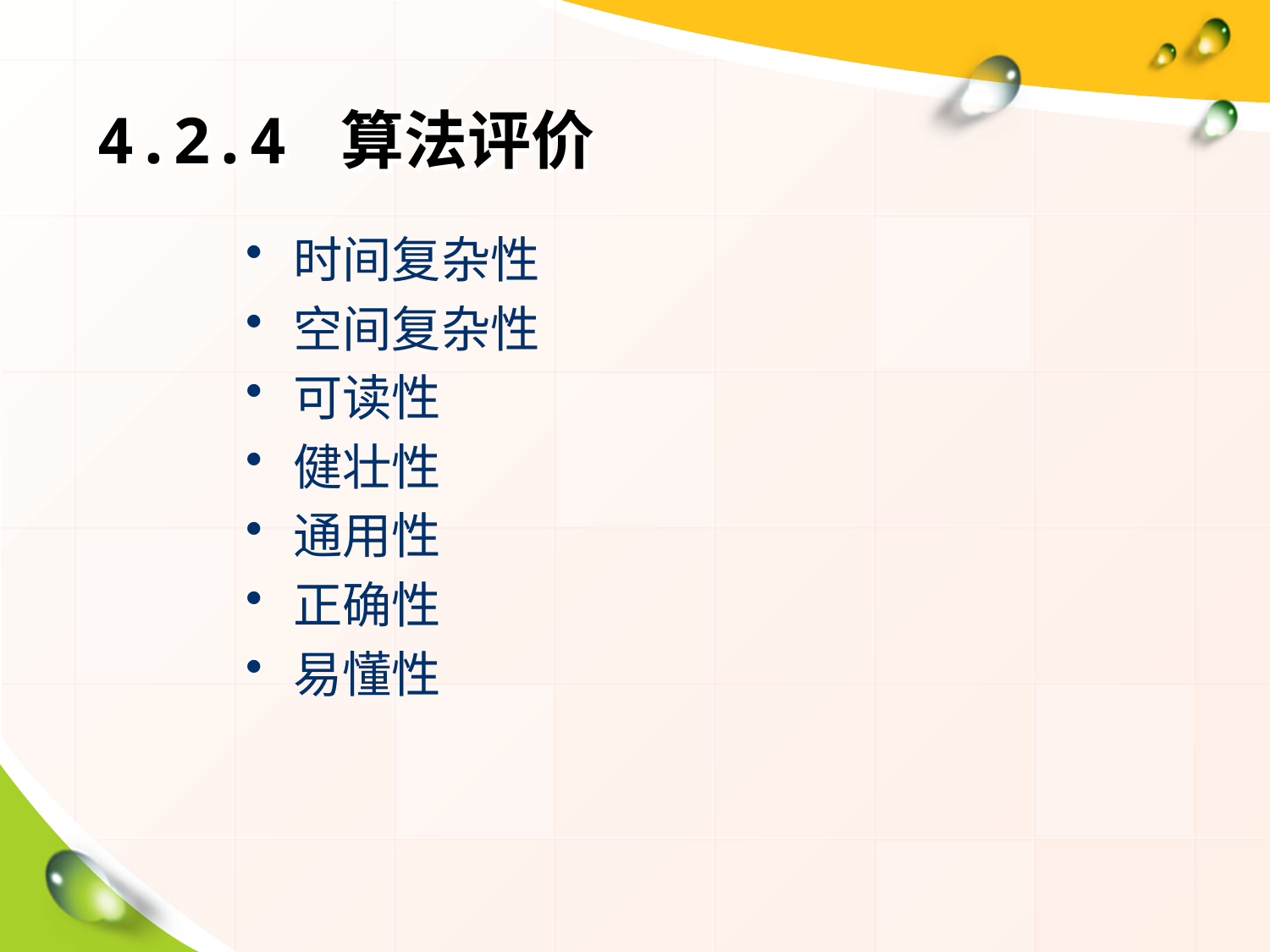

# 4.2.4 算法评价
时间复杂性
空间复杂性
可读性
健壮性
通用性
正确性
易懂性